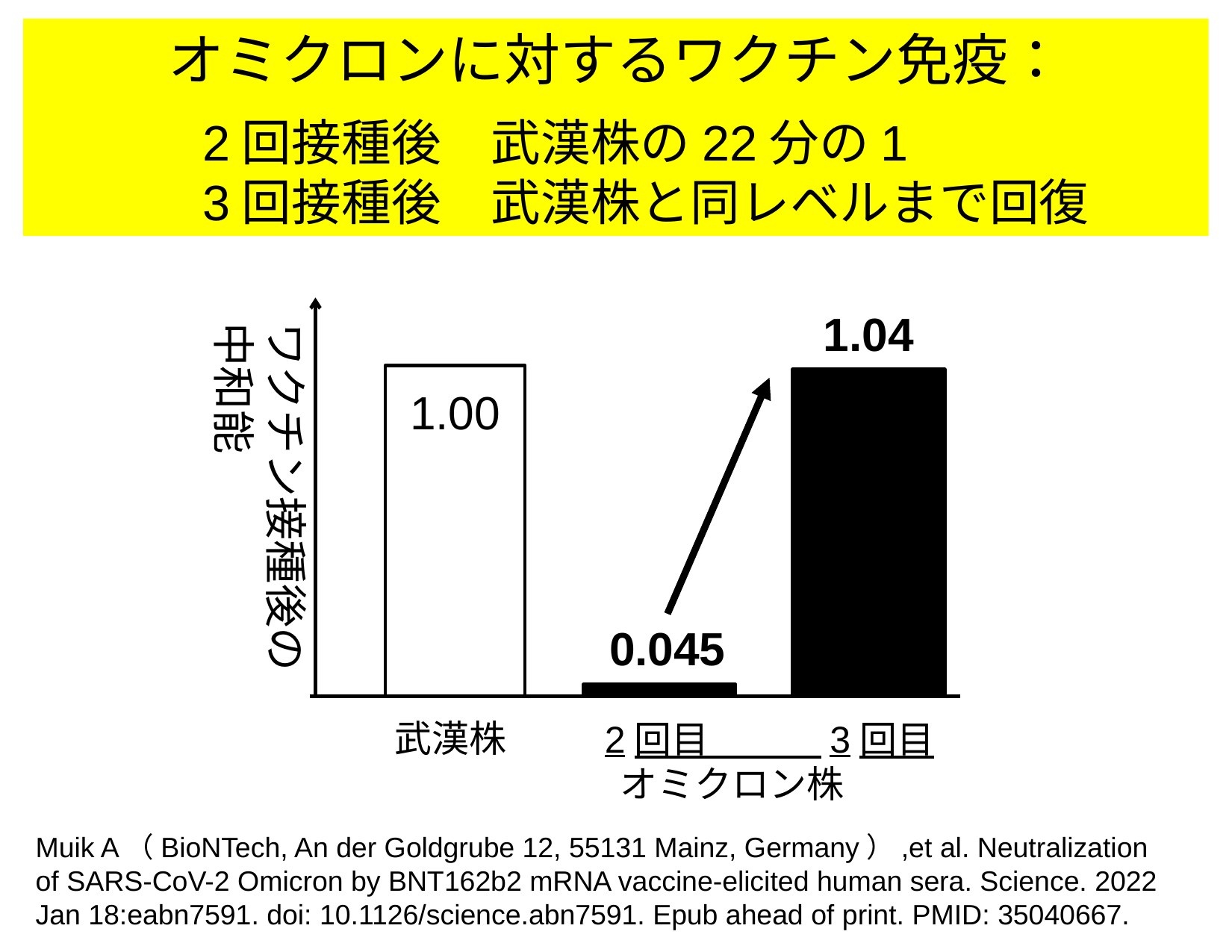

オミクロンに対するワクチン免疫：

2回接種後　武漢株の22分の1
3回接種後　武漢株と同レベルまで回復
1.04
ワクチン接種後の中和能

1.00
0.045

武漢株
2回目　　　3回目
オミクロン株
Muik A（BioNTech, An der Goldgrube 12, 55131 Mainz, Germany）,et al. Neutralization of SARS-CoV-2 Omicron by BNT162b2 mRNA vaccine-elicited human sera. Science. 2022 Jan 18:eabn7591. doi: 10.1126/science.abn7591. Epub ahead of print. PMID: 35040667.